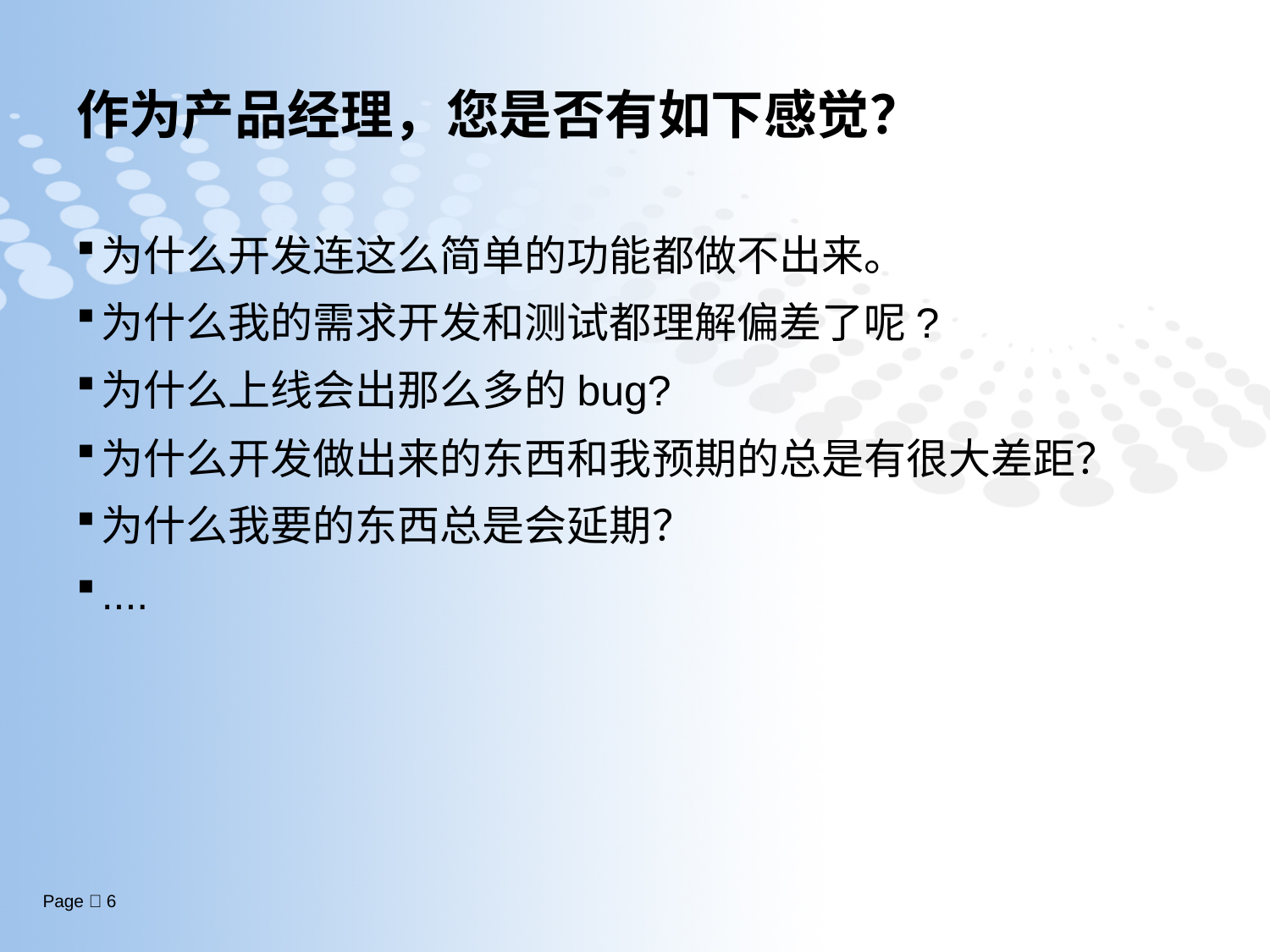

# 作为产品经理，您是否有如下感觉？
为什么开发连这么简单的功能都做不出来。
为什么我的需求开发和测试都理解偏差了呢?
为什么上线会出那么多的bug?
为什么开发做出来的东西和我预期的总是有很大差距？
为什么我要的东西总是会延期？
....